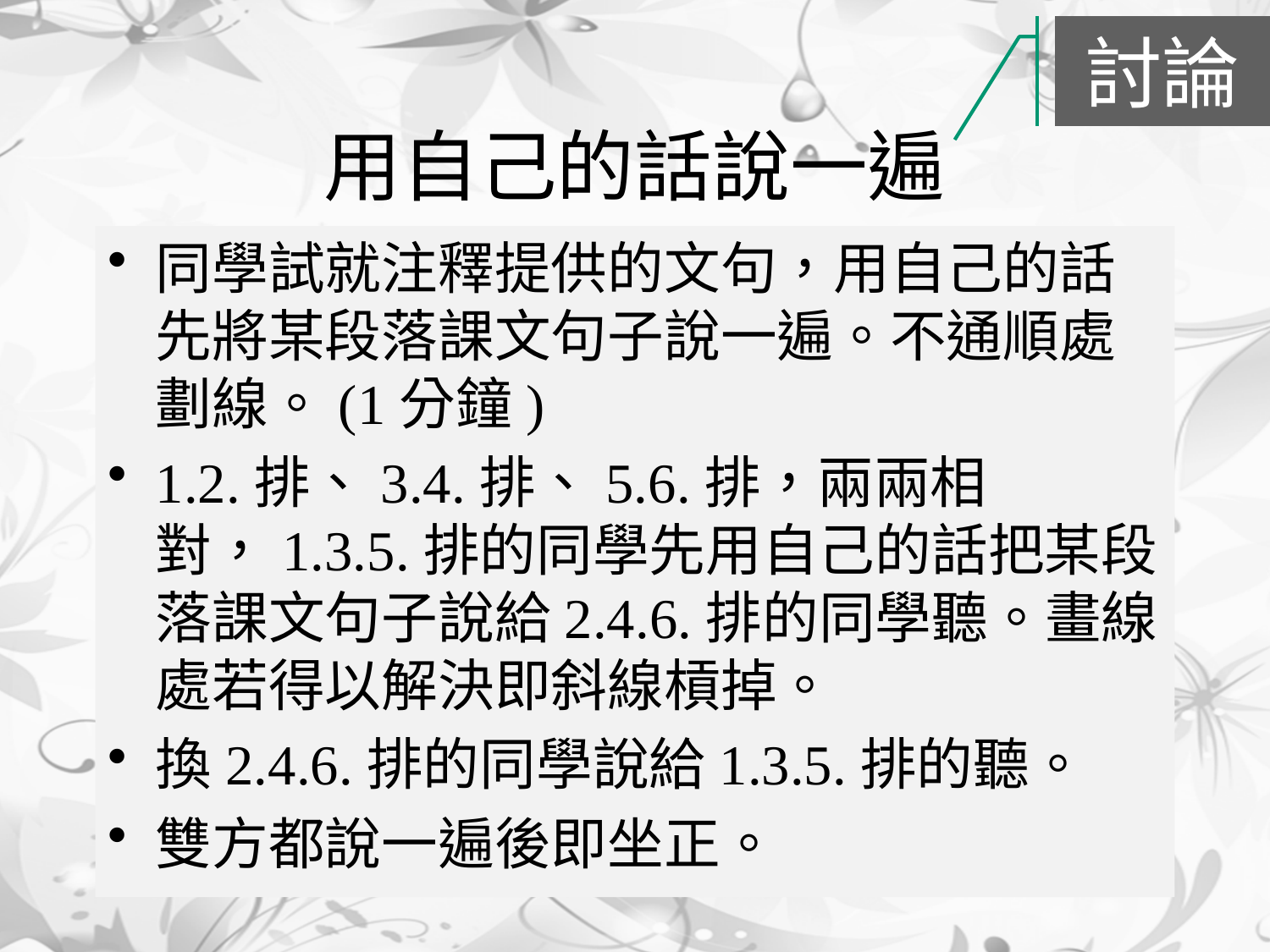

討論
# 用自己的話說一遍
同學試就注釋提供的文句，用自己的話先將某段落課文句子說一遍。不通順處劃線。(1分鐘)
1.2.排、3.4.排、5.6.排，兩兩相對，1.3.5.排的同學先用自己的話把某段落課文句子說給2.4.6.排的同學聽。畫線處若得以解決即斜線槓掉。
換2.4.6.排的同學說給1.3.5.排的聽。
雙方都說一遍後即坐正。